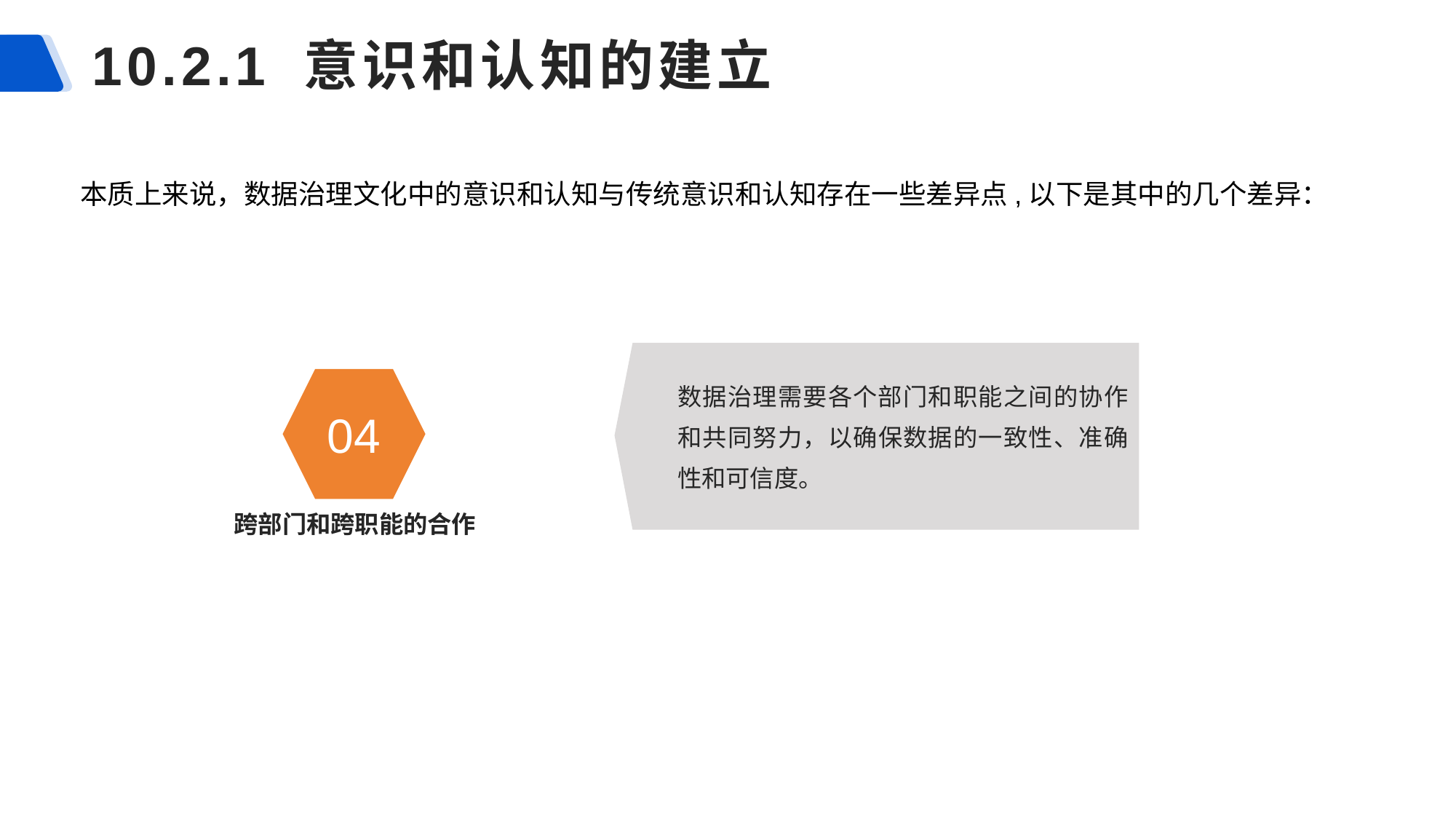

# 10.2.1 意识和认知的建立
本质上来说，数据治理文化中的意识和认知与传统意识和认知存在一些差异点,以下是其中的几个差异：

数据治理需要各个部门和职能之间的协作和共同努力，以确保数据的一致性、准确性和可信度。

04
跨部门和跨职能的合作